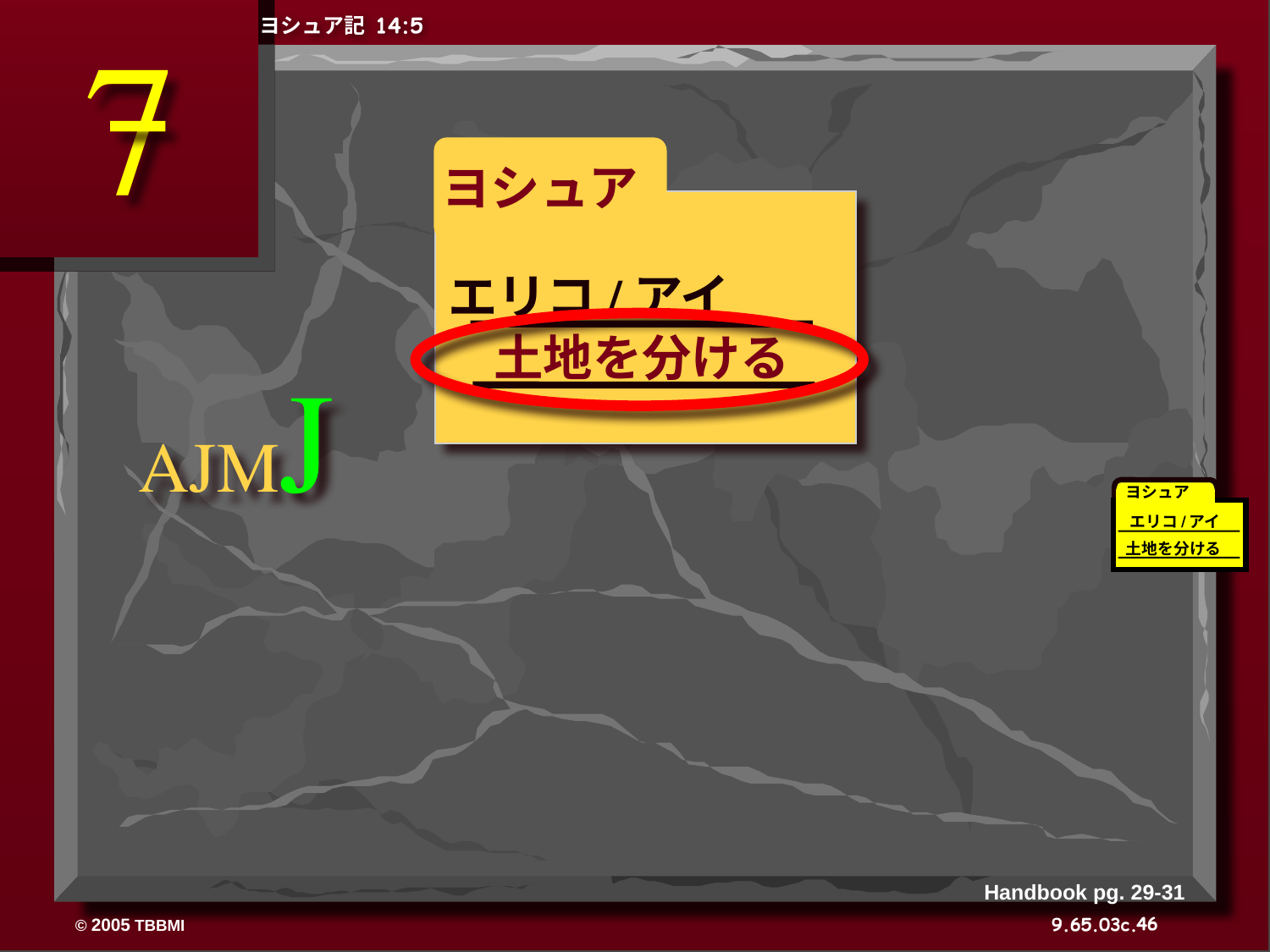

7

ヨシュア記 14:5

ヨシュア

エリコ/アイ

　土地を分ける

AJMJ

ヨシュア

エリコ/アイ

土地を分ける

Handbook pg. 29-31
46